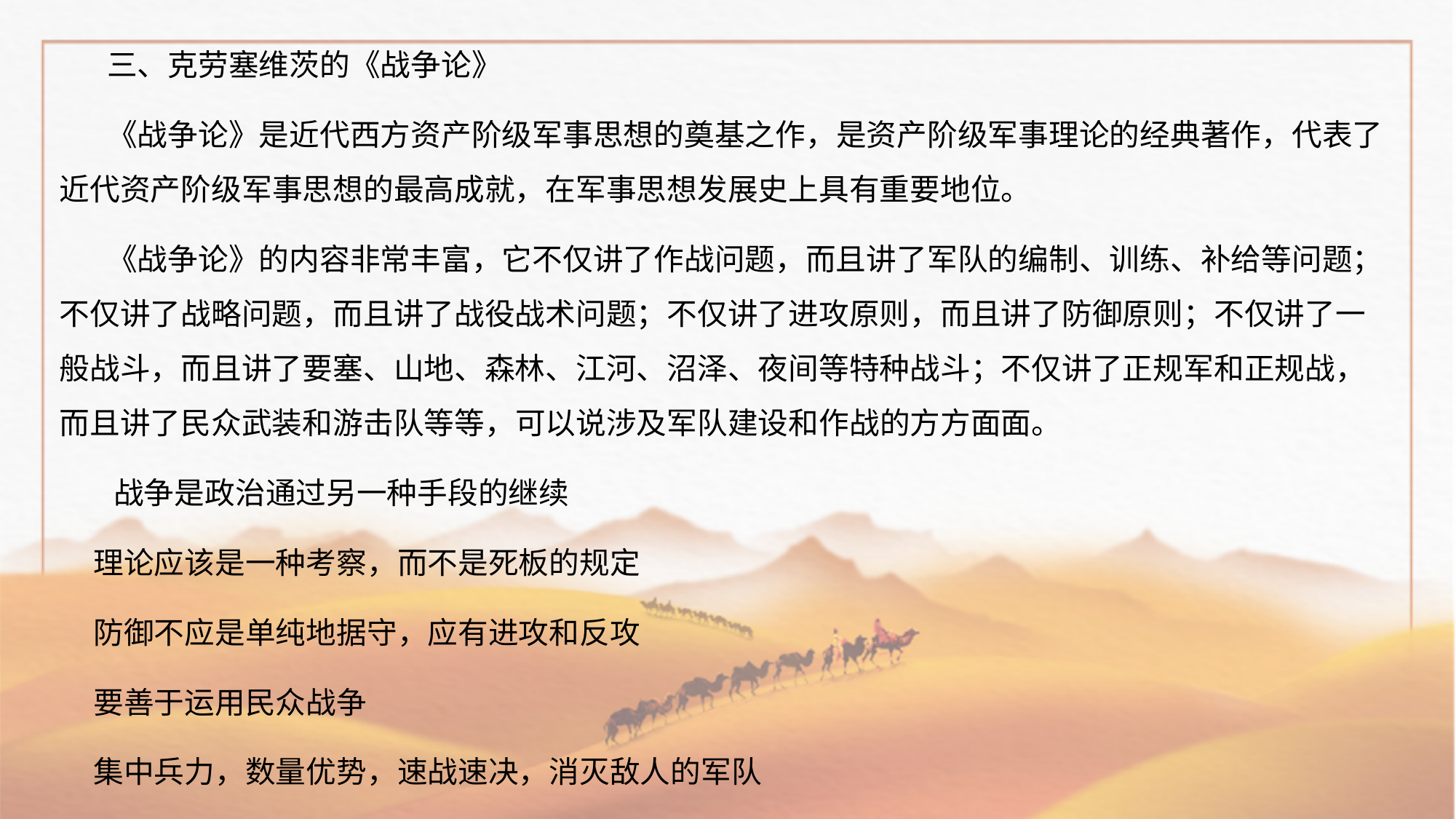

三、克劳塞维茨的《战争论》
      《战争论》是近代西方资产阶级军事思想的奠基之作，是资产阶级军事理论的经典著作，代表了近代资产阶级军事思想的最高成就，在军事思想发展史上具有重要地位。
      《战争论》的内容非常丰富，它不仅讲了作战问题，而且讲了军队的编制、训练、补给等问题；不仅讲了战略问题，而且讲了战役战术问题；不仅讲了进攻原则，而且讲了防御原则；不仅讲了一般战斗，而且讲了要塞、山地、森林、江河、沼泽、夜间等特种战斗；不仅讲了正规军和正规战，而且讲了民众武装和游击队等等，可以说涉及军队建设和作战的方方面面。
       战争是政治通过另一种手段的继续
    理论应该是一种考察，而不是死板的规定
    防御不应是单纯地据守，应有进攻和反攻
    要善于运用民众战争
    集中兵力，数量优势，速战速决，消灭敌人的军队